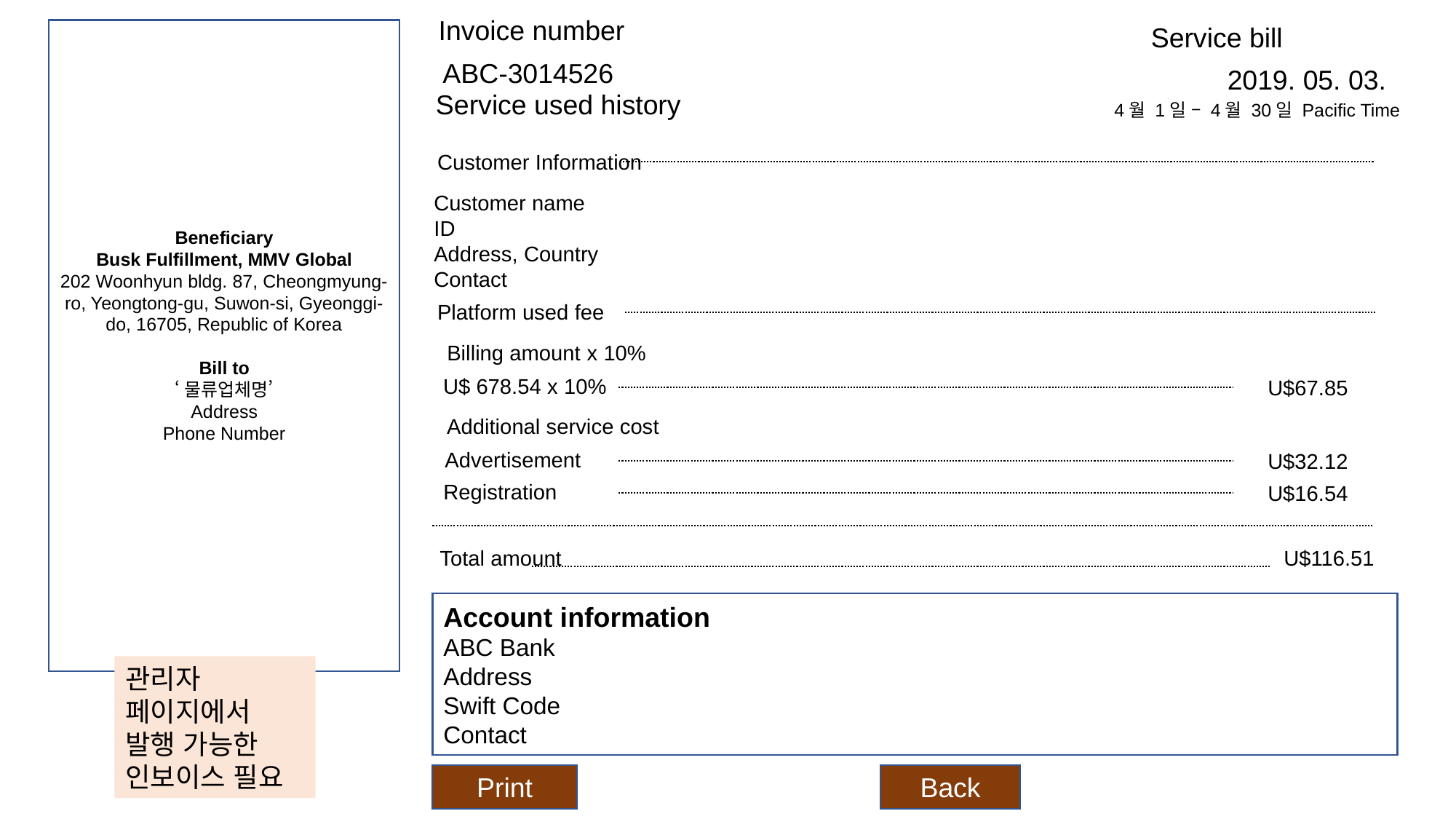

Invoice number
Service bill

Beneficiary
Busk Fulfillment, MMV Global
202 Woonhyun bldg. 87, Cheongmyung-ro, Yeongtong-gu, Suwon-si, Gyeonggi-do, 16705, Republic of Korea

Bill to
‘물류업체명’
Address
Phone Number

ABC-3014526
2019. 05. 03.
Service used history
4월 1일 – 4월 30일 Pacific Time
Customer Information
Customer name
ID
Address, Country
Contact
Platform used fee
Billing amount x 10%
U$ 678.54 x 10%
U$67.85
Additional service cost
Advertisement
U$32.12
Registration
U$16.54
Total amount
U$116.51
Account information
ABC Bank
Address
Swift Code
Contact
관리자 페이지에서 발행 가능한 인보이스 필요
Print
Back